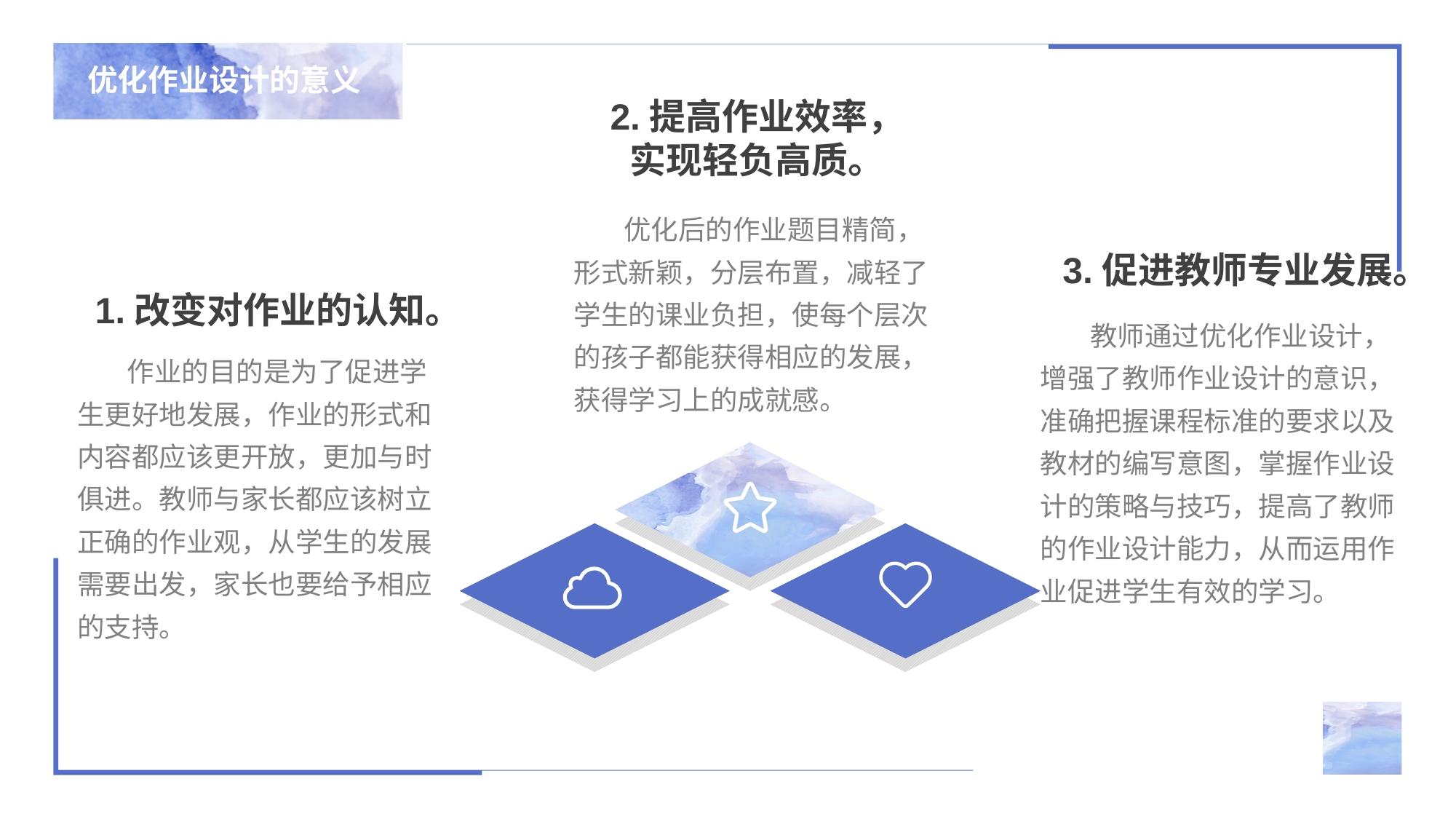

优化作业设计的意义

2.提高作业效率，实现轻负高质。
       优化后的作业题目精简，形式新颖，分层布置，减轻了学生的课业负担，使每个层次的孩子都能获得相应的发展，获得学习上的成就感。
3.促进教师专业发展。
       教师通过优化作业设计，增强了教师作业设计的意识，准确把握课程标准的要求以及教材的编写意图，掌握作业设计的策略与技巧，提高了教师的作业设计能力，从而运用作业促进学生有效的学习。
1.改变对作业的认知。
       作业的目的是为了促进学生更好地发展，作业的形式和内容都应该更开放，更加与时俱进。教师与家长都应该树立正确的作业观，从学生的发展需要出发，家长也要给予相应的支持。